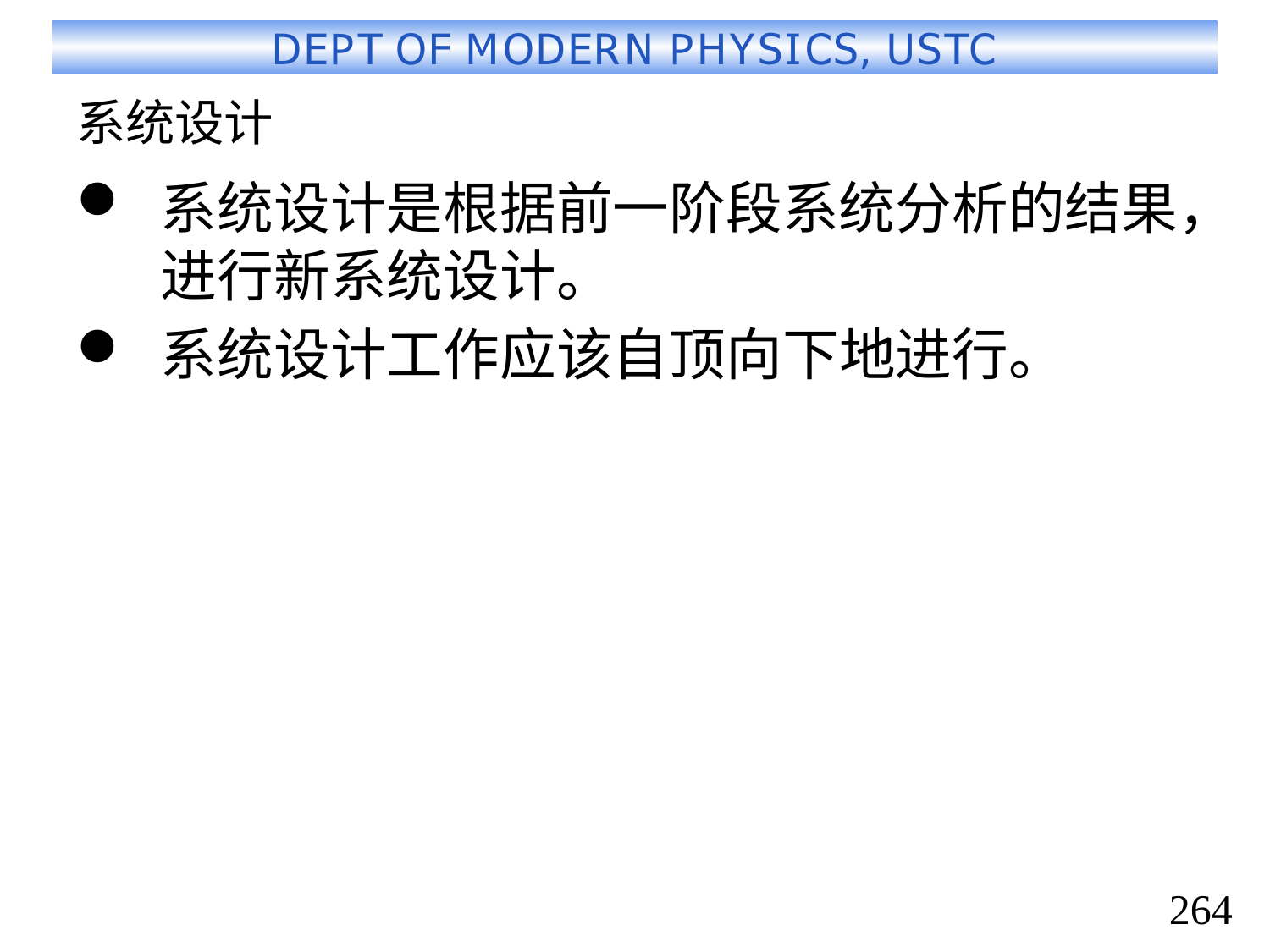

# 系统设计
系统设计是根据前一阶段系统分析的结果，进行新系统设计。
系统设计工作应该自顶向下地进行。